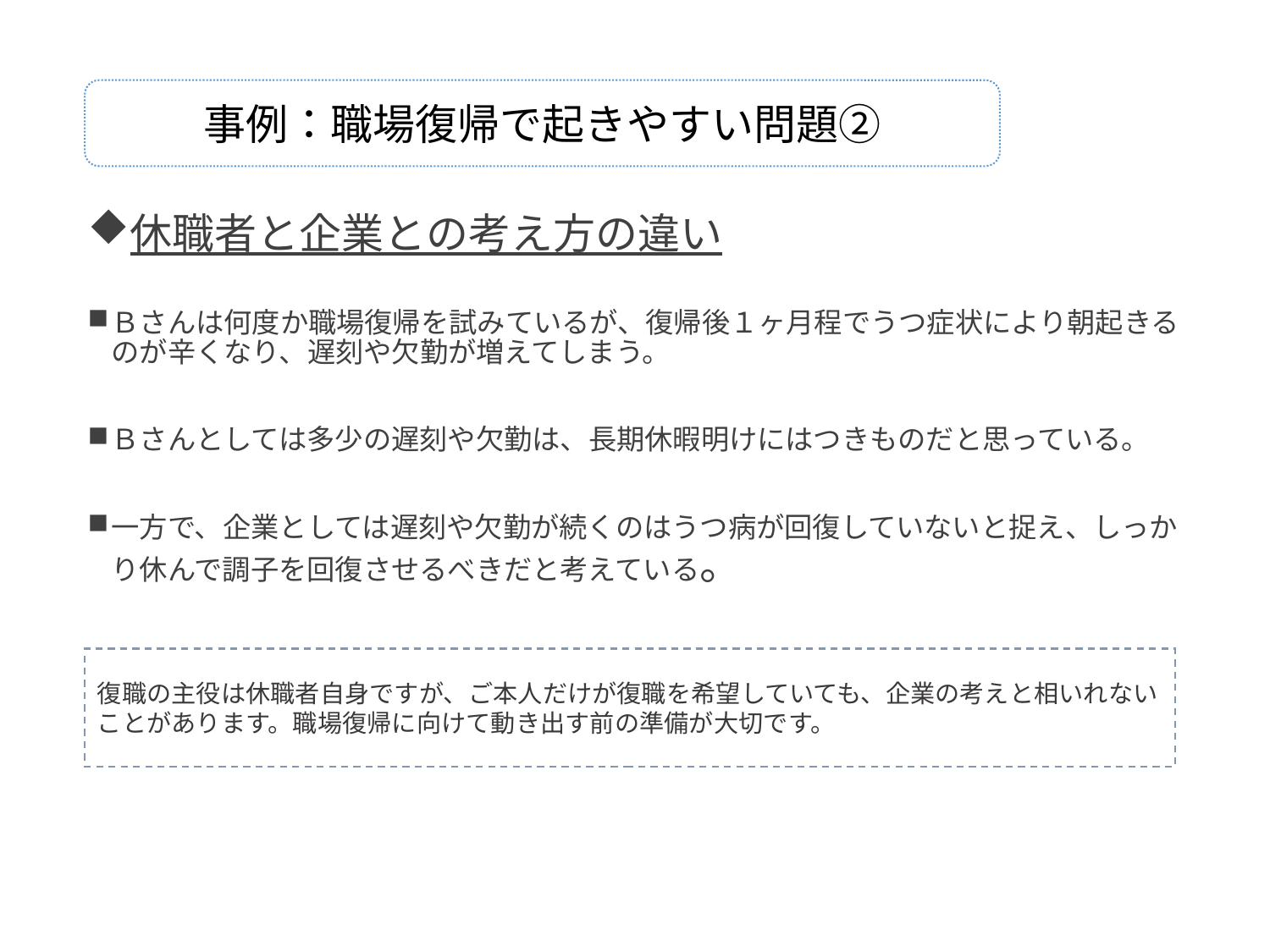

事例：職場復帰で起きやすい問題②
休職者と企業との考え方の違い

Ｂさんは何度か職場復帰を試みているが、復帰後１ヶ月程でうつ症状により朝起きるのが辛くなり、遅刻や欠勤が増えてしまう。

Ｂさんとしては多少の遅刻や欠勤は、長期休暇明けにはつきものだと思っている。

一方で、企業としては遅刻や欠勤が続くのはうつ病が回復していないと捉え、しっかり休んで調子を回復させるべきだと考えている。
復職の主役は休職者自身ですが、ご本人だけが復職を希望していても、企業の考えと相いれないことがあります。職場復帰に向けて動き出す前の準備が大切です。